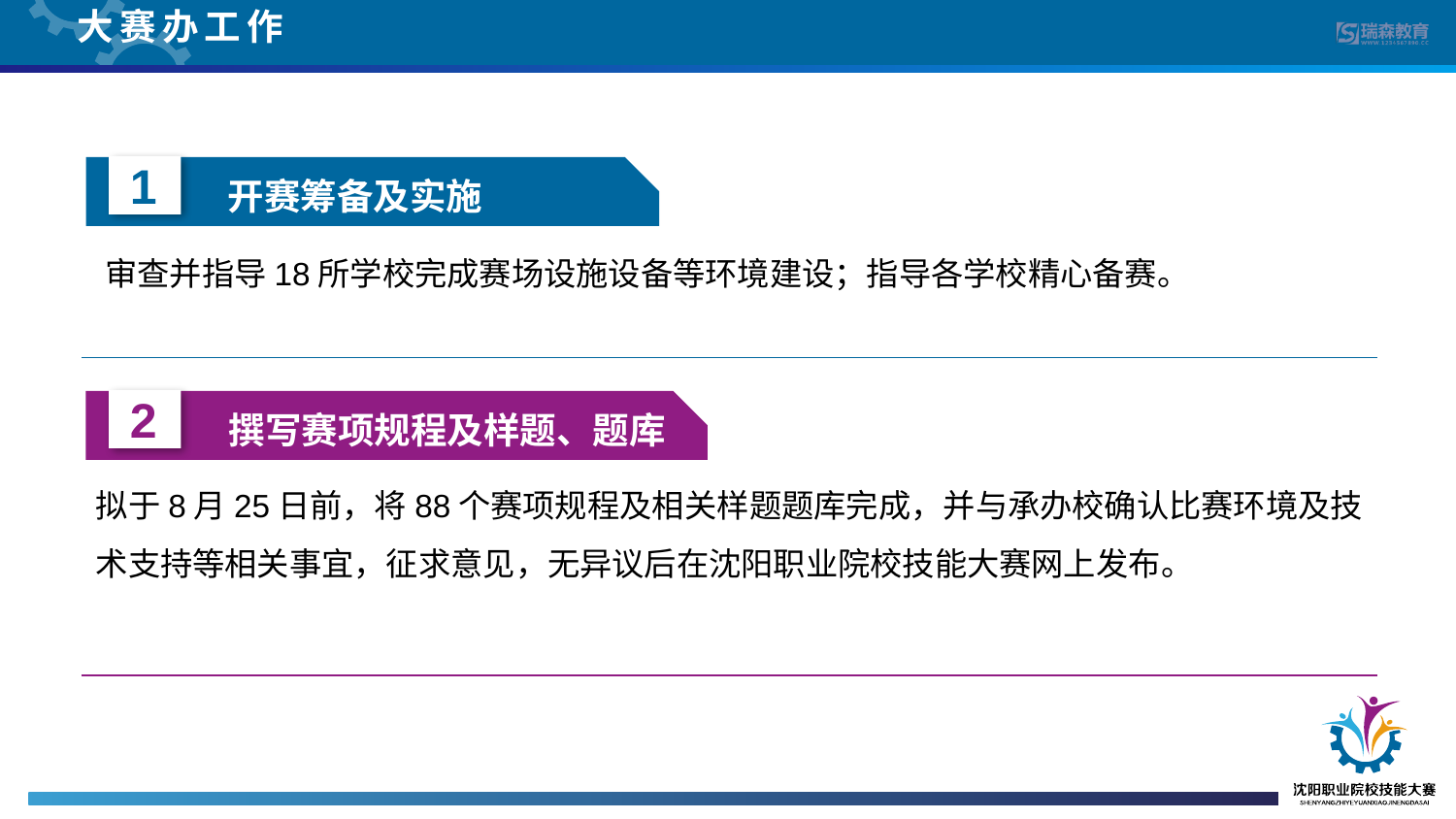

大赛办工作
1
开赛筹备及实施

审查并指导18所学校完成赛场设施设备等环境建设；指导各学校精心备赛。
2
撰写赛项规程及样题、题库

拟于8月25日前，将88个赛项规程及相关样题题库完成，并与承办校确认比赛环境及技术支持等相关事宜，征求意见，无异议后在沈阳职业院校技能大赛网上发布。